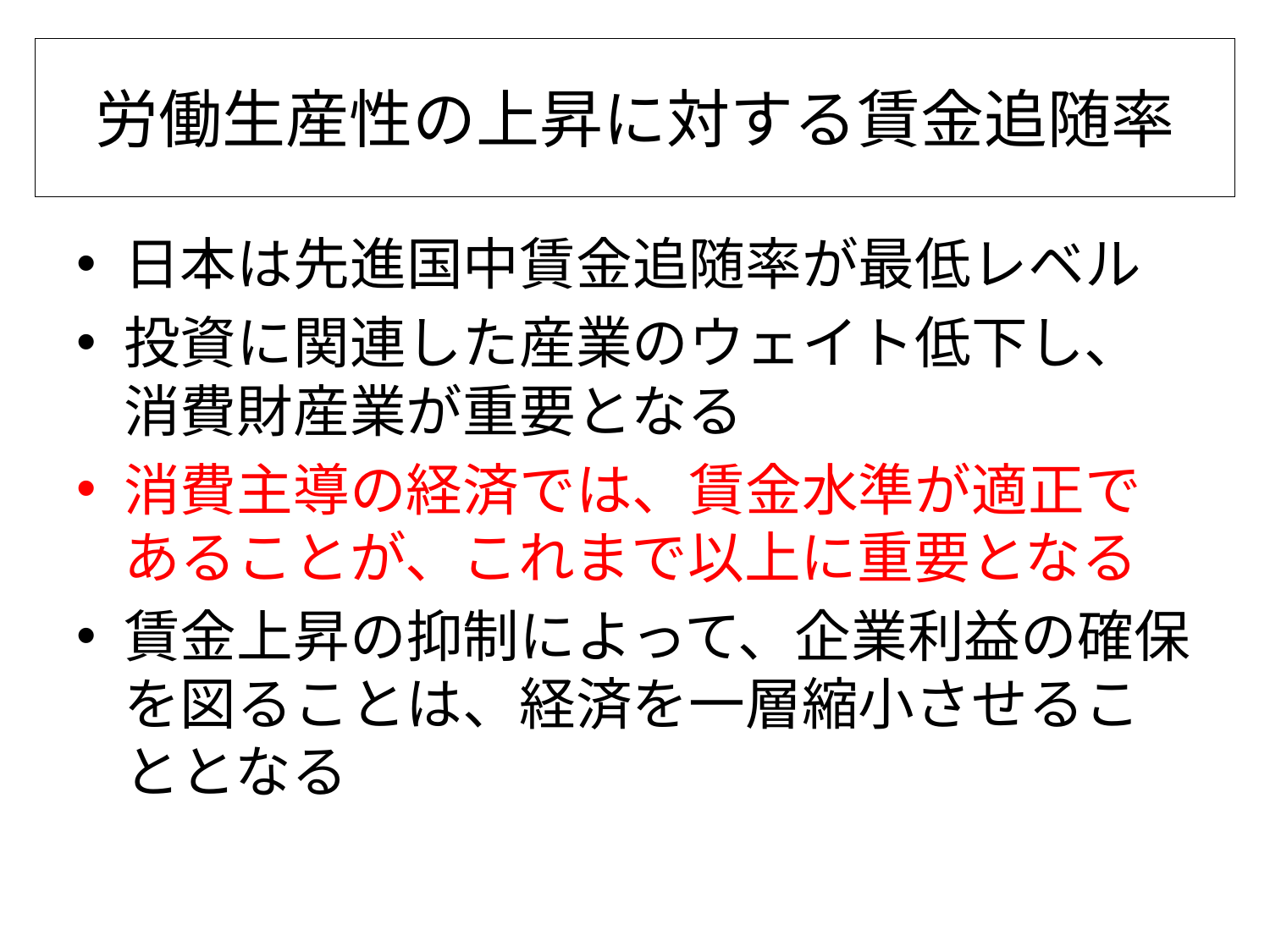

# 労働生産性の上昇に対する賃金追随率
日本は先進国中賃金追随率が最低レベル
投資に関連した産業のウェイト低下し、消費財産業が重要となる
消費主導の経済では、賃金水準が適正であることが、これまで以上に重要となる
賃金上昇の抑制によって、企業利益の確保を図ることは、経済を一層縮小させることとなる